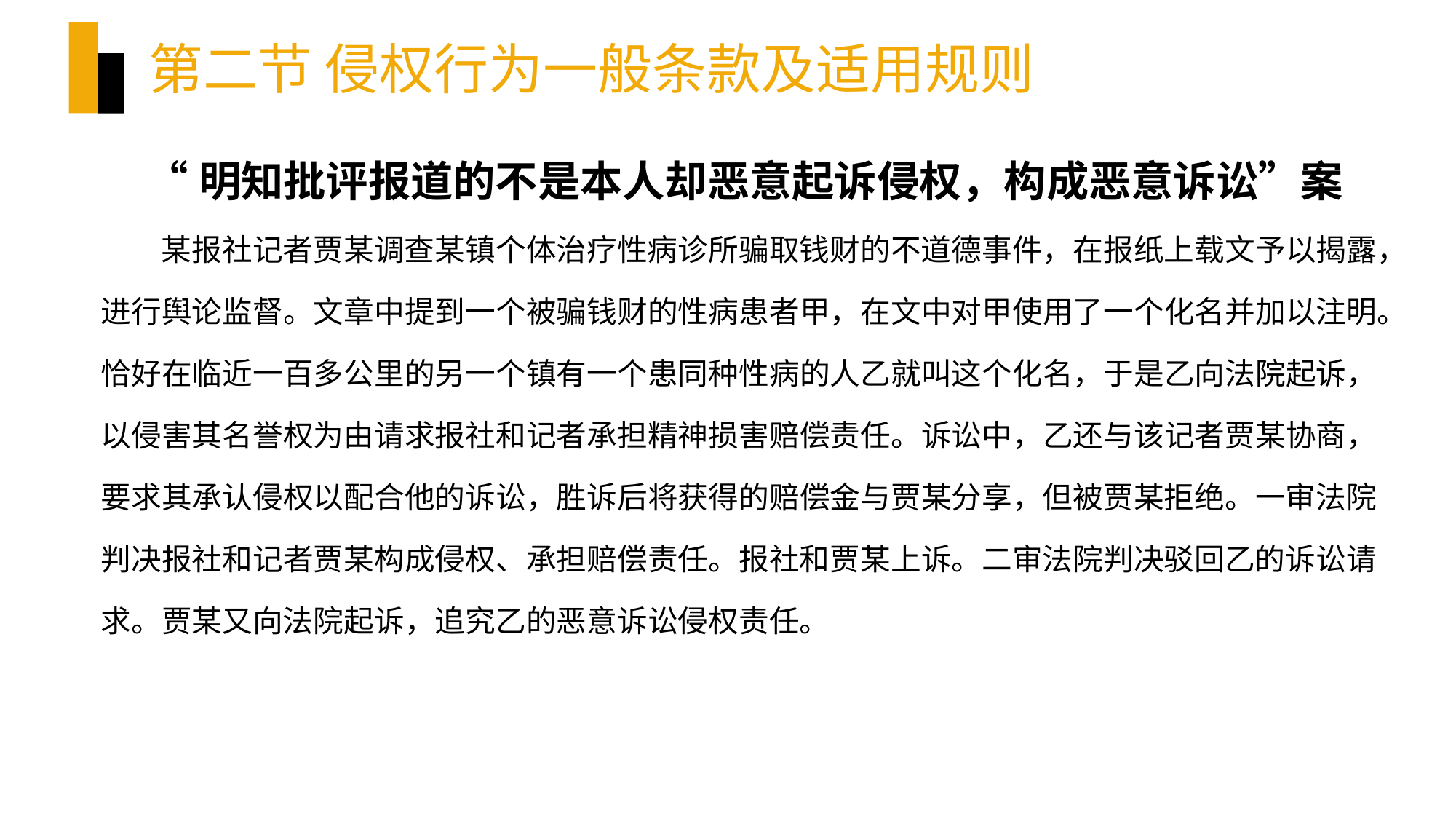

# 第二节 侵权行为一般条款及适用规则
“明知批评报道的不是本人却恶意起诉侵权，构成恶意诉讼”案
某报社记者贾某调查某镇个体治疗性病诊所骗取钱财的不道德事件，在报纸上载文予以揭露，进行舆论监督。文章中提到一个被骗钱财的性病患者甲，在文中对甲使用了一个化名并加以注明。恰好在临近一百多公里的另一个镇有一个患同种性病的人乙就叫这个化名，于是乙向法院起诉，以侵害其名誉权为由请求报社和记者承担精神损害赔偿责任。诉讼中，乙还与该记者贾某协商，要求其承认侵权以配合他的诉讼，胜诉后将获得的赔偿金与贾某分享，但被贾某拒绝。一审法院判决报社和记者贾某构成侵权、承担赔偿责任。报社和贾某上诉。二审法院判决驳回乙的诉讼请求。贾某又向法院起诉，追究乙的恶意诉讼侵权责任。